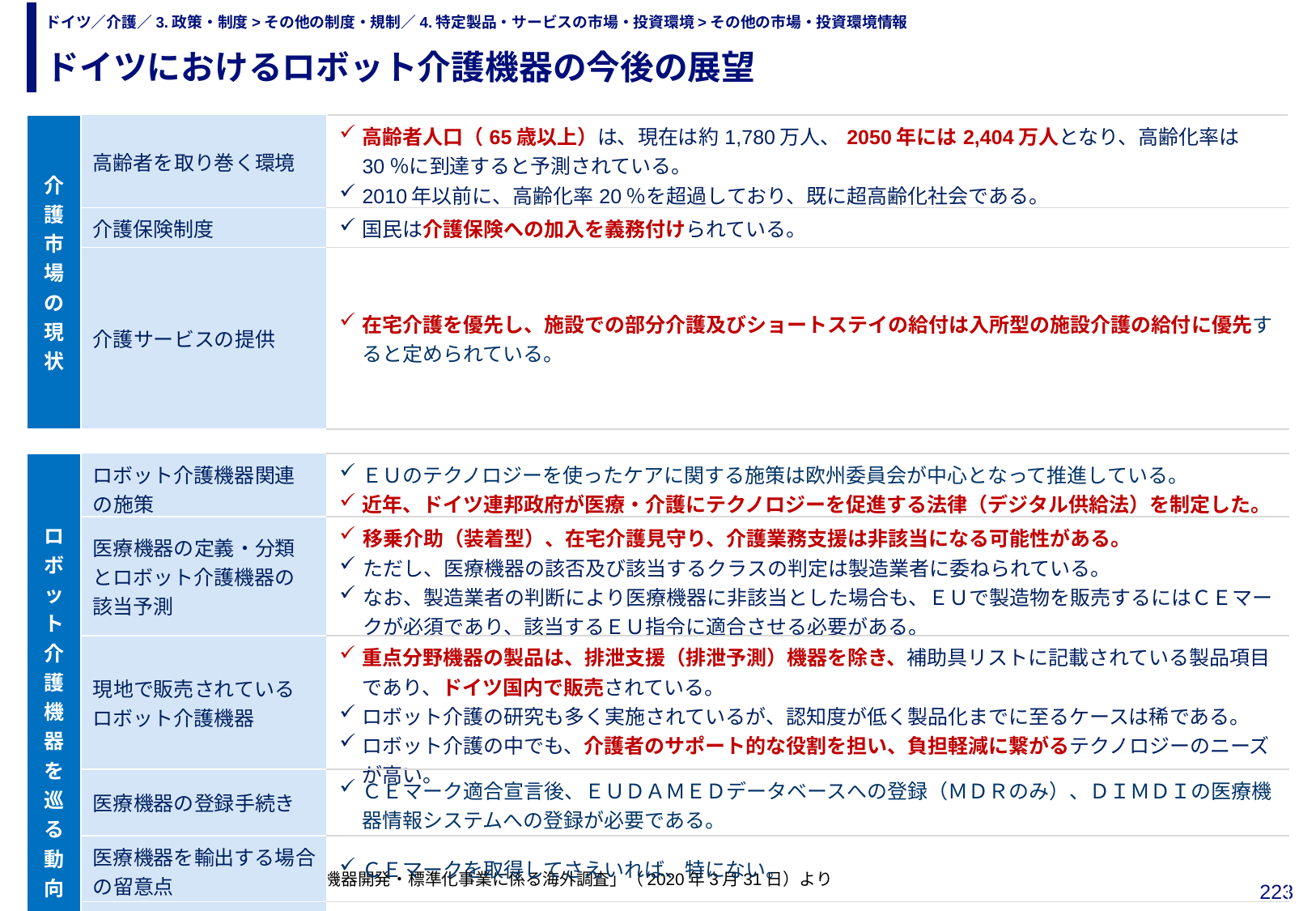

ドイツにおけるロボット介護機器の今後の展望
# ドイツ／介護／3.政策・制度>その他の制度・規制／4.特定製品・サービスの市場・投資環境>その他の市場・投資環境情報
| 介護市場の現状 | 高齢者を取り巻く環境 | 高齢者人口（65歳以上）は、現在は約1,780万人、2050年には2,404万人となり、高齢化率は30％に到達すると予測されている。 2010年以前に、高齢化率20％を超過しており、既に超高齢化社会である。 |
| --- | --- | --- |
|  | 介護保険制度 | 国民は介護保険への加入を義務付けられている。 |
|  | 介護サービスの提供 | 在宅介護を優先し、施設での部分介護及びショートステイの給付は入所型の施設介護の給付に優先すると定められている。 |
|  |  |  |
| ロボット介護機器を巡る動向 | ロボット介護機器関連の施策 | ＥＵのテクノロジーを使ったケアに関する施策は欧州委員会が中心となって推進している。 近年、ドイツ連邦政府が医療・介護にテクノロジーを促進する法律（デジタル供給法）を制定した。 |
|  | 医療機器の定義・分類とロボット介護機器の 該当予測 | 移乗介助（装着型）、在宅介護見守り、介護業務支援は非該当になる可能性がある。 ただし、医療機器の該否及び該当するクラスの判定は製造業者に委ねられている。 なお、製造業者の判断により医療機器に非該当とした場合も、ＥＵで製造物を販売するにはＣＥマークが必須であり、該当するＥＵ指令に適合させる必要がある。 |
|  | 現地で販売されている ロボット介護機器 | 重点分野機器の製品は、排泄支援（排泄予測）機器を除き、補助具リストに記載されている製品項目であり、ドイツ国内で販売されている。 ロボット介護の研究も多く実施されているが、認知度が低く製品化までに至るケースは稀である。 ロボット介護の中でも、介護者のサポート的な役割を担い、負担軽減に繋がるテクノロジーのニーズが高い。 |
|  | 医療機器の登録手続き | ＣＥマーク適合宣言後、ＥＵＤＡＭＥＤデータベースへの登録（ＭＤＲのみ）、ＤＩＭＤＩの医療機器情報システムへの登録が必要である。 |
|  | 医療機器を輸出する場合の留意点 | ＣＥマークを取得してさえいれば、特にない。 |
|  | ユーザーに届くまでの 流通ルート | 在宅・施設利用においても、販売代理店を通して販売されることが多い。 |
出所）日本経済研究所「ロボット介護機器開発・標準化事業に係る海外調査」（2020年3月31日）より